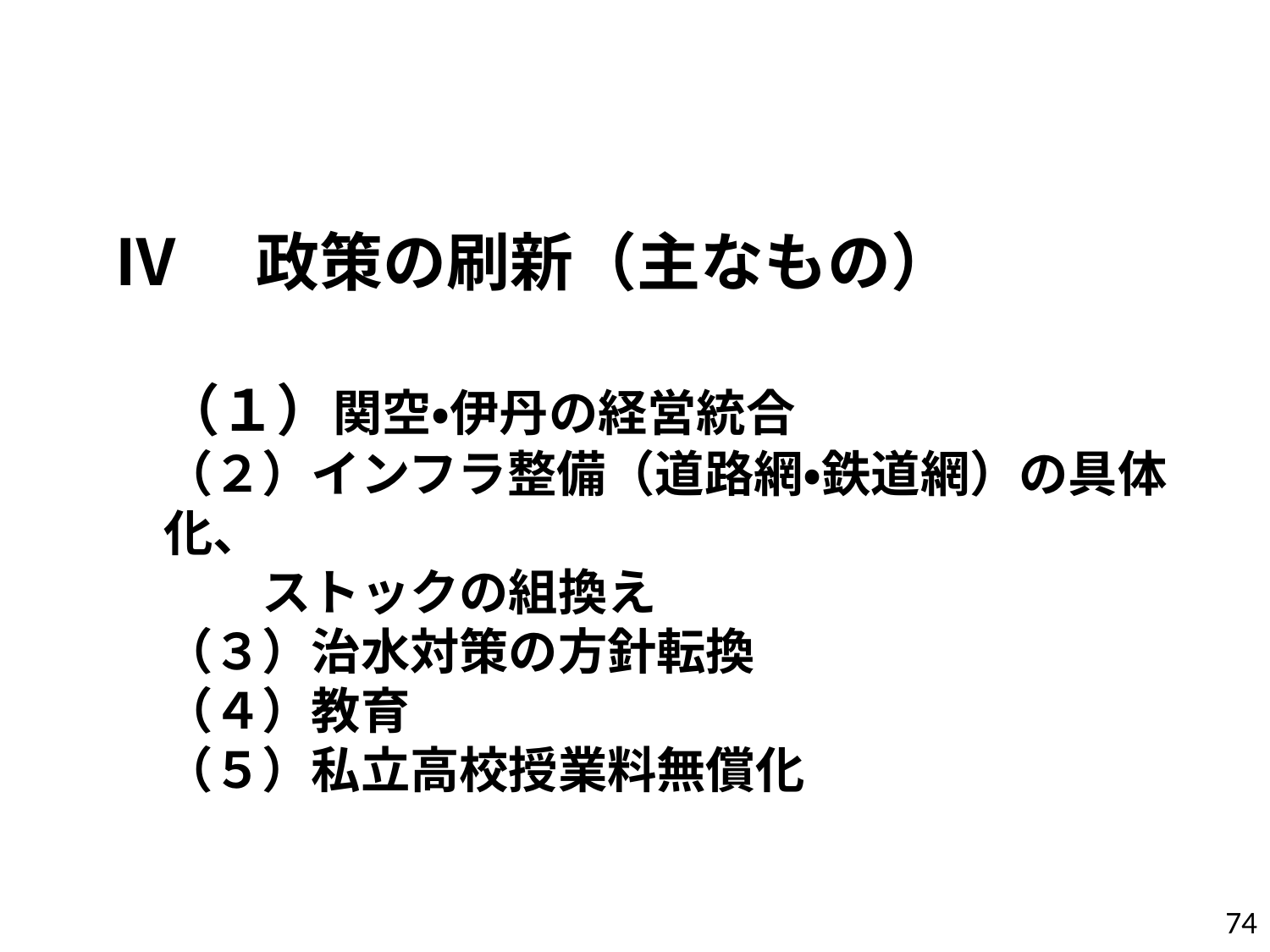

# Ⅳ　政策の刷新（主なもの） （１）関空・伊丹の経営統合 （２）インフラ整備（道路網・鉄道網）の具体化、 　　ストックの組換え （３）治水対策の方針転換 （４）教育 （５）私立高校授業料無償化
74